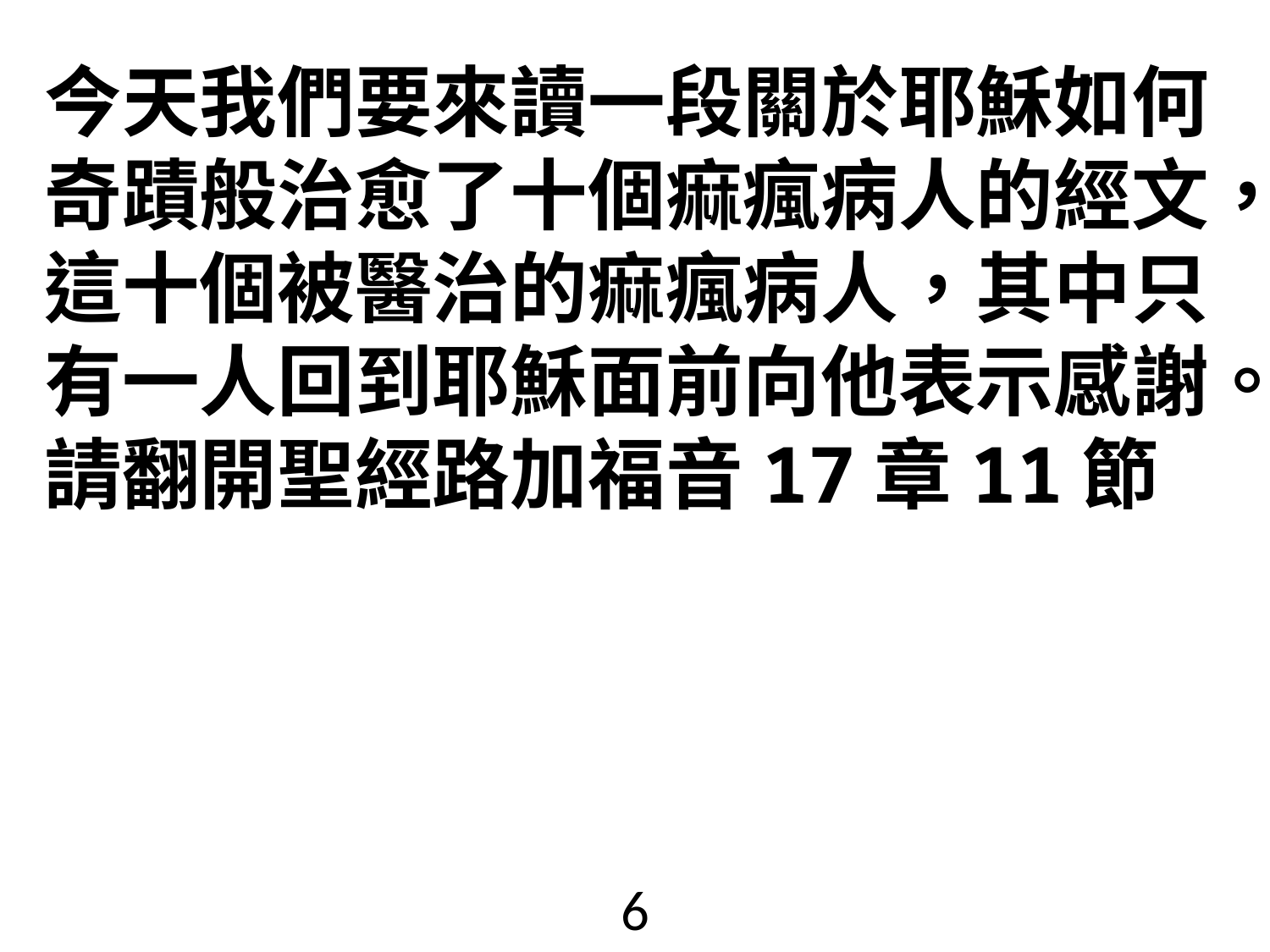

# 今天我們要來讀一段關於耶穌如何奇蹟般治愈了十個痲瘋病人的經文，這十個被醫治的痲瘋病人，其中只有一人回到耶穌面前向他表示感謝。請翻開聖經路加福音17章11節
6